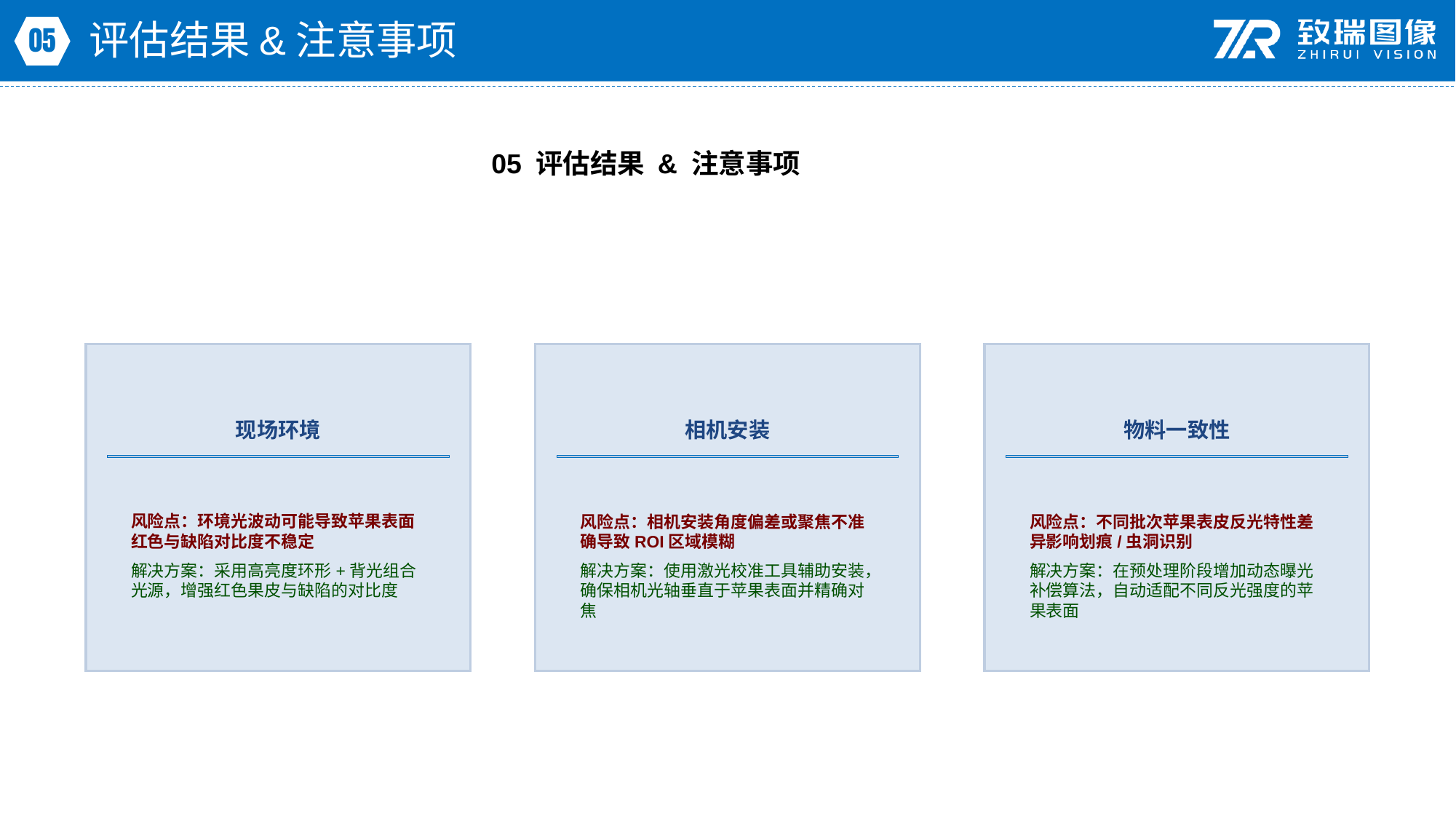

评估结果&注意事项
05

05 评估结果 & 注意事项

现场环境

相机安装

物料一致性

风险点：环境光波动可能导致苹果表面红色与缺陷对比度不稳定
解决方案：采用高亮度环形+背光组合光源，增强红色果皮与缺陷的对比度

风险点：相机安装角度偏差或聚焦不准确导致ROI区域模糊
解决方案：使用激光校准工具辅助安装，确保相机光轴垂直于苹果表面并精确对焦

风险点：不同批次苹果表皮反光特性差异影响划痕/虫洞识别
解决方案：在预处理阶段增加动态曝光补偿算法，自动适配不同反光强度的苹果表面